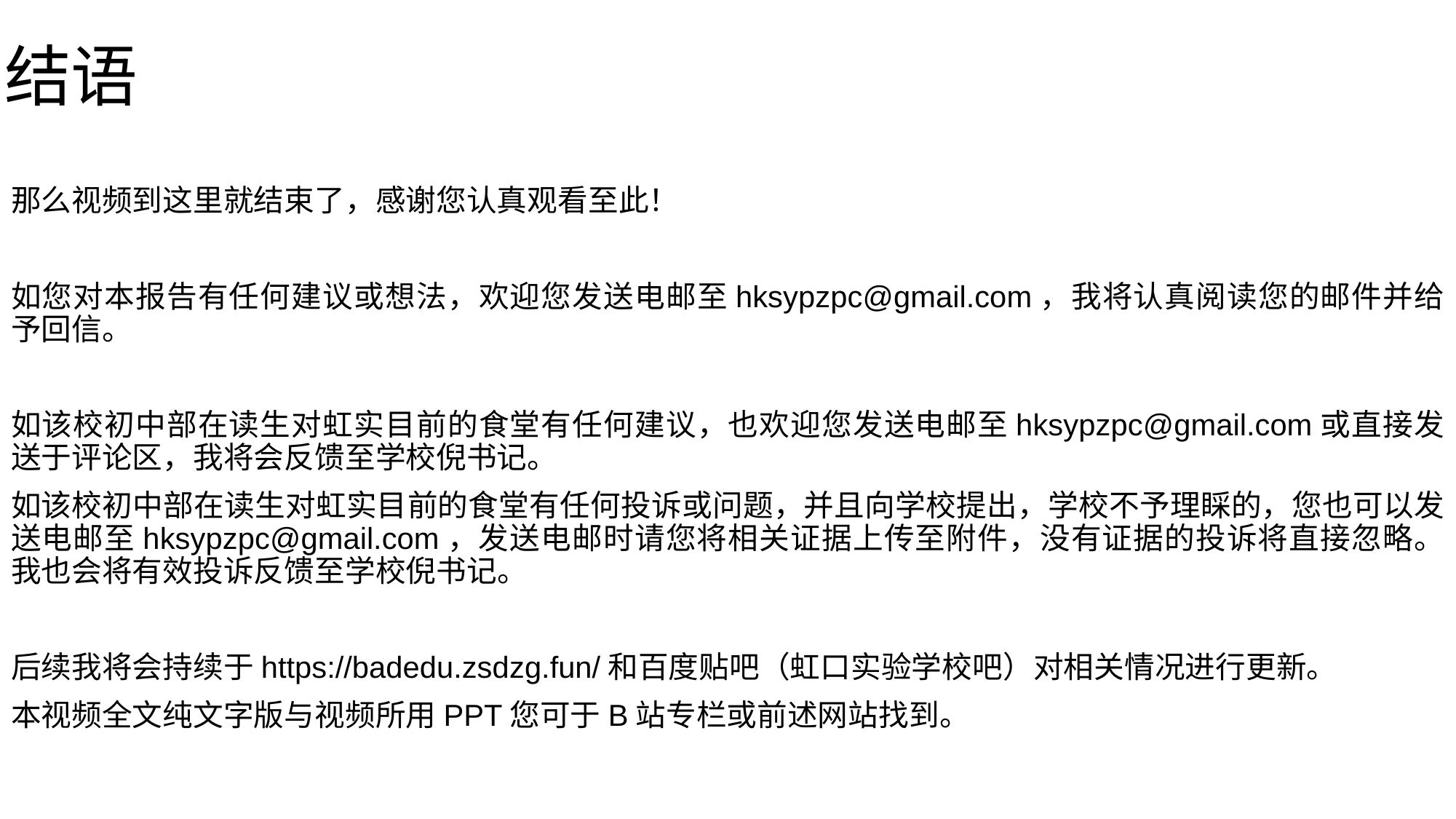

# 结语

那么视频到这里就结束了，感谢您认真观看至此！

如您对本报告有任何建议或想法，欢迎您发送电邮至hksypzpc@gmail.com，我将认真阅读您的邮件并给予回信。

如该校初中部在读生对虹实目前的食堂有任何建议，也欢迎您发送电邮至hksypzpc@gmail.com或直接发送于评论区，我将会反馈至学校倪书记。
如该校初中部在读生对虹实目前的食堂有任何投诉或问题，并且向学校提出，学校不予理睬的，您也可以发送电邮至hksypzpc@gmail.com，发送电邮时请您将相关证据上传至附件，没有证据的投诉将直接忽略。我也会将有效投诉反馈至学校倪书记。

后续我将会持续于https://badedu.zsdzg.fun/和百度贴吧（虹口实验学校吧）对相关情况进行更新。
本视频全文纯文字版与视频所用PPT您可于B站专栏或前述网站找到。